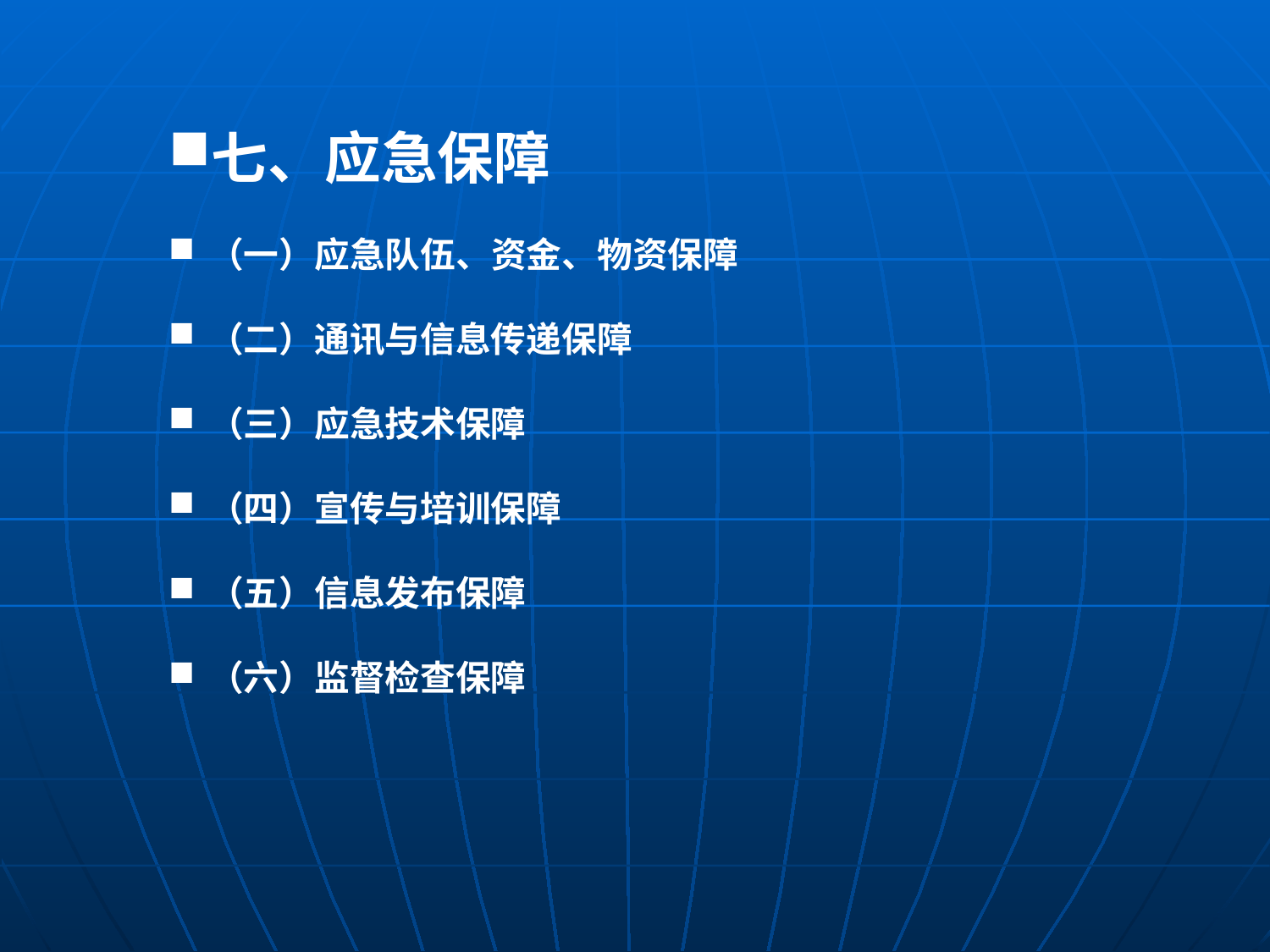

七、应急保障

（一）应急队伍、资金、物资保障

（二）通讯与信息传递保障

（三）应急技术保障

（四）宣传与培训保障

（五）信息发布保障

（六）监督检查保障